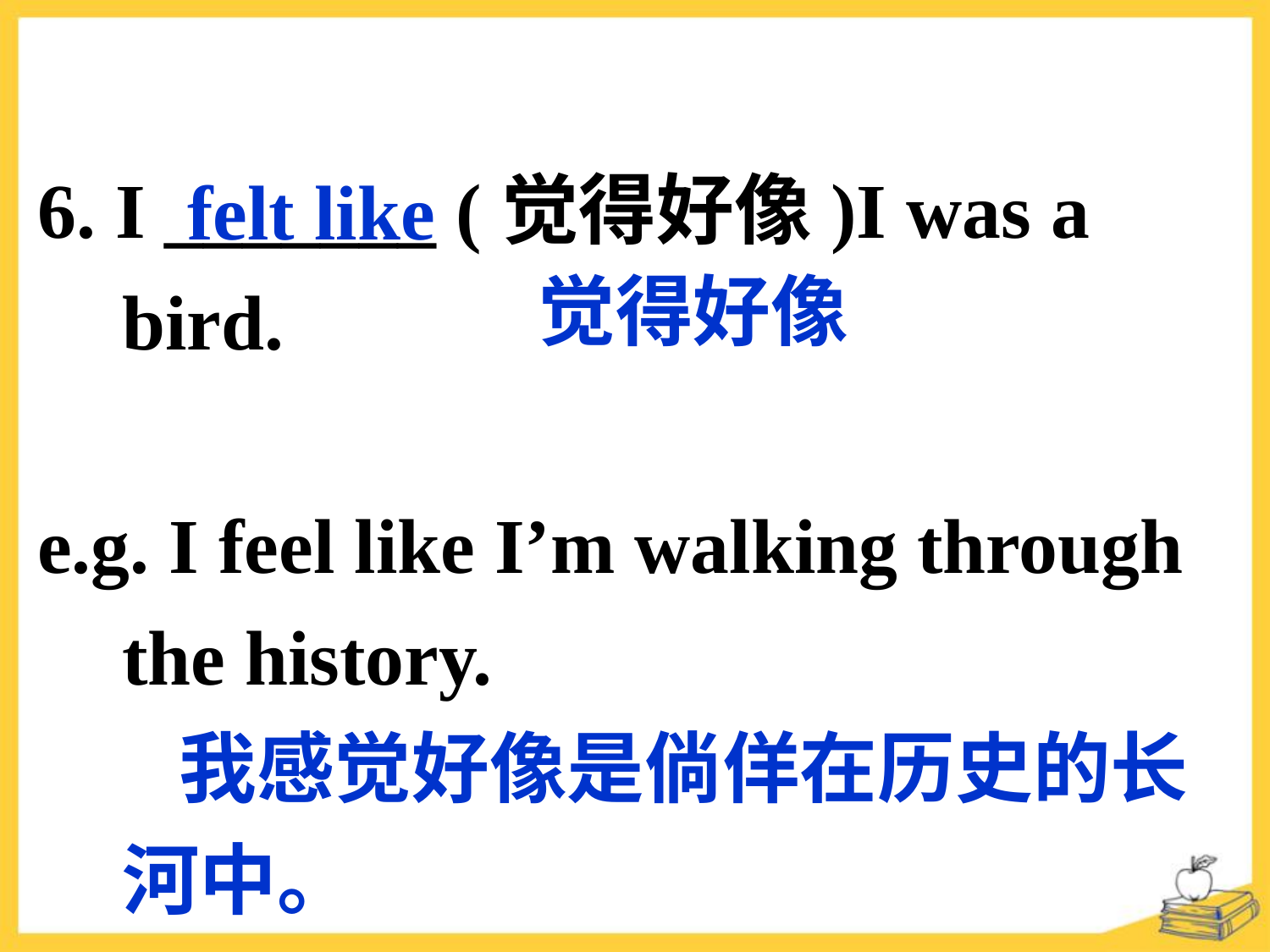

6. I _______ (觉得好像)I was a bird.

e.g. I feel like I’m walking through the history.
       我感觉好像是倘佯在历史的长河中。
felt like
觉得好像